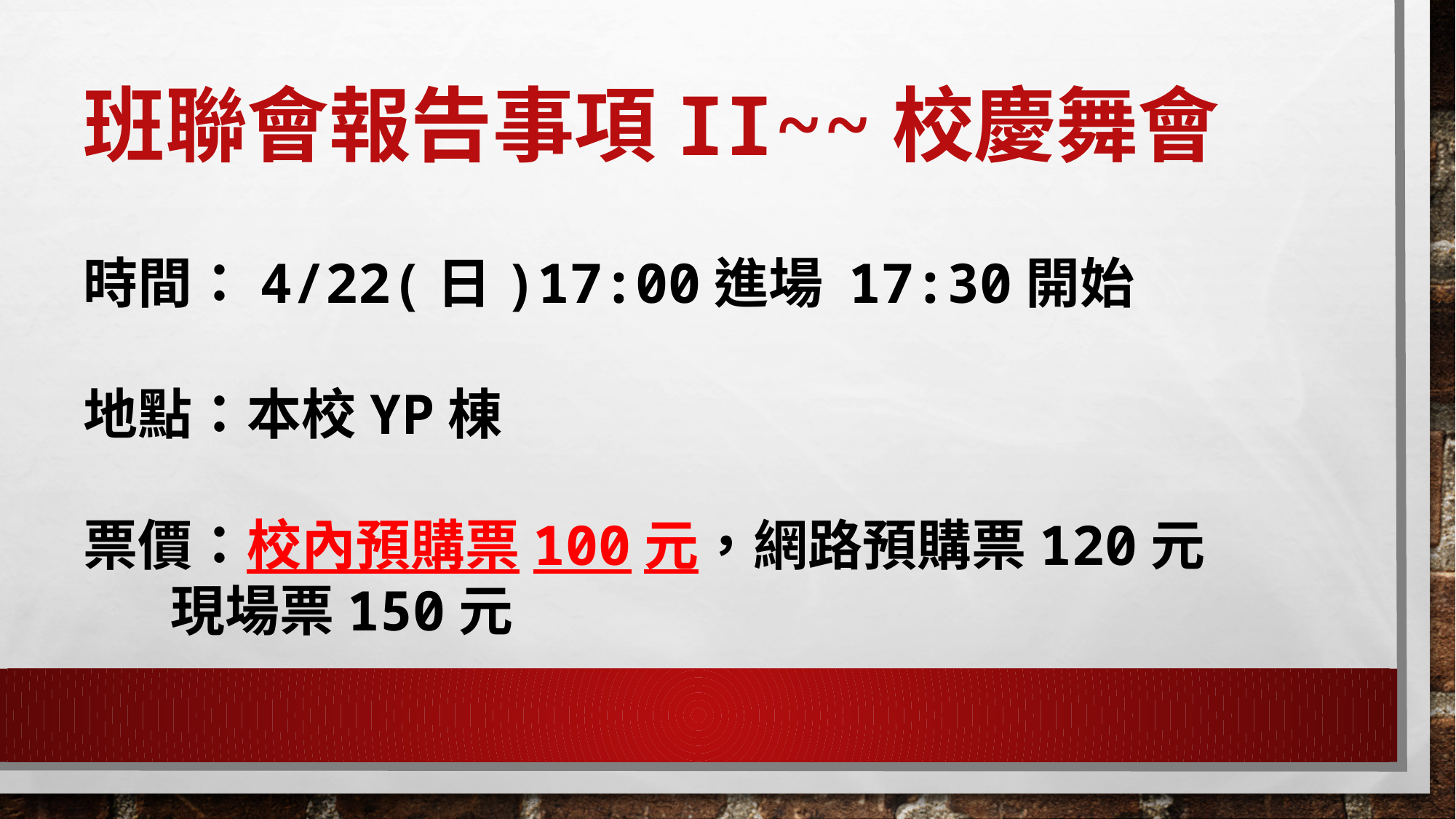

# 班聯會報告事項II~~校慶舞會
時間：4/22(日)17:00進場 17:30開始

地點：本校YP棟

票價：校內預購票100元，網路預購票120元
      現場票150元